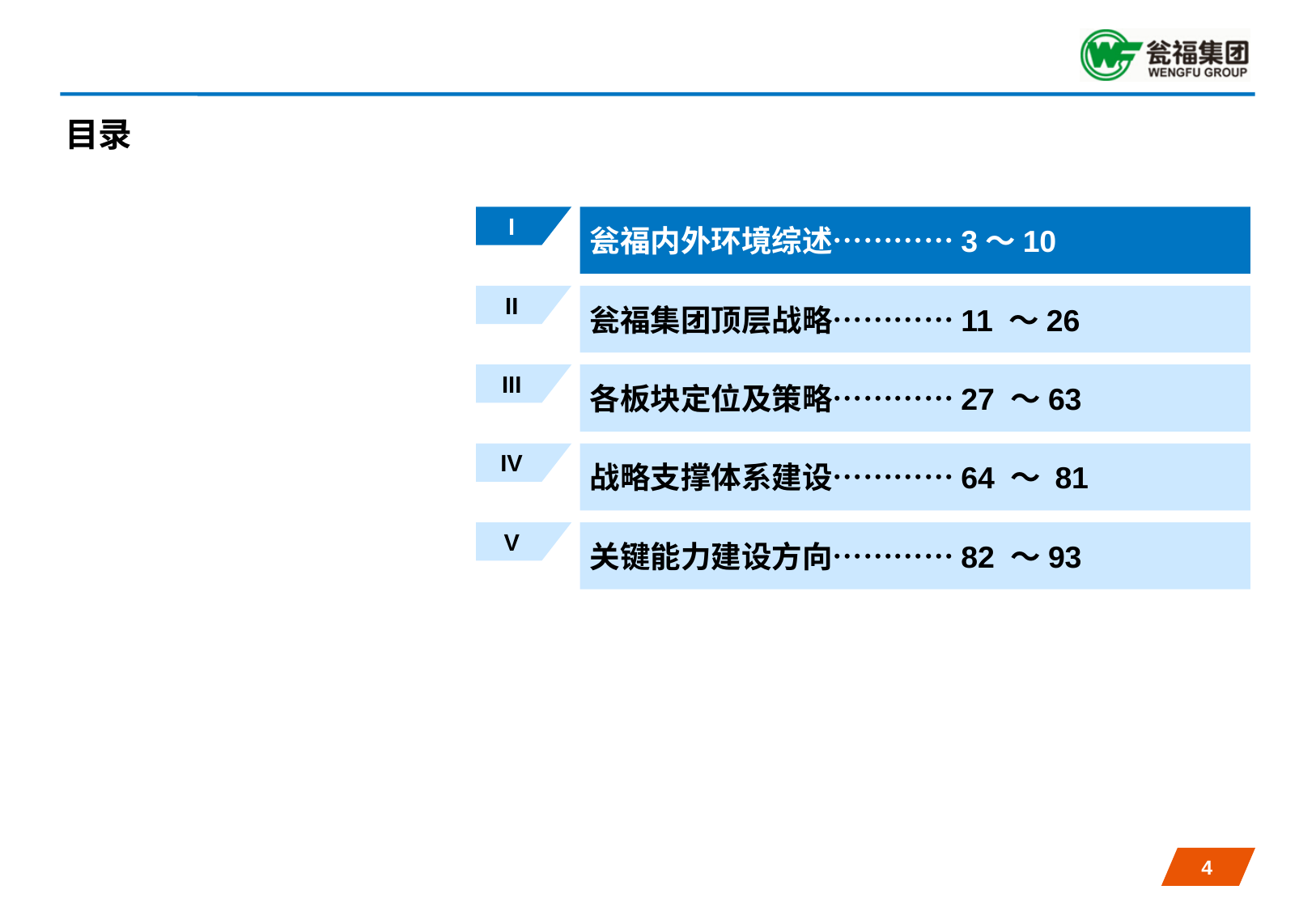

# 目录
瓮福内外环境综述…………3～10
I
瓮福集团顶层战略…………11 ～26
II
各板块定位及策略…………27 ～63
III
战略支撑体系建设…………64 ～ 81
IV
关键能力建设方向…………82 ～93
V